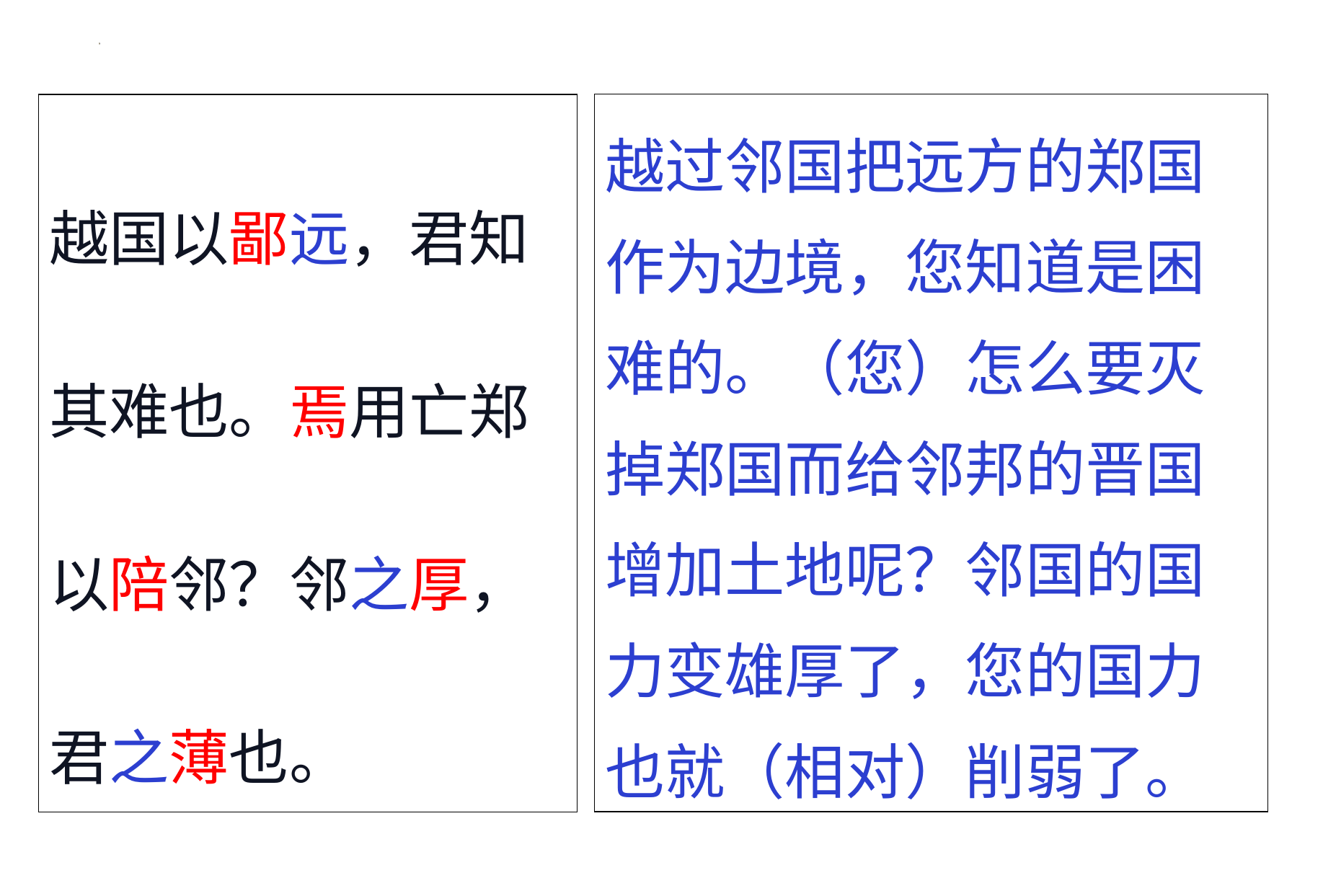

鄙：名意动，把…当作边界
远：形作名，远方的国家
焉：怎么，哪里
陪：增加
之：主谓之间，取独
厚：形作动，变雄厚
薄：形作动，变薄弱

越国以鄙远，君知其难也。焉用亡郑以陪邻？邻之厚，君之薄也。
越过邻国把远方的郑国作为边境，您知道是困难的。（您）怎么要灭掉郑国而给邻邦的晋国增加土地呢？邻国的国力变雄厚了，您的国力也就（相对）削弱了。